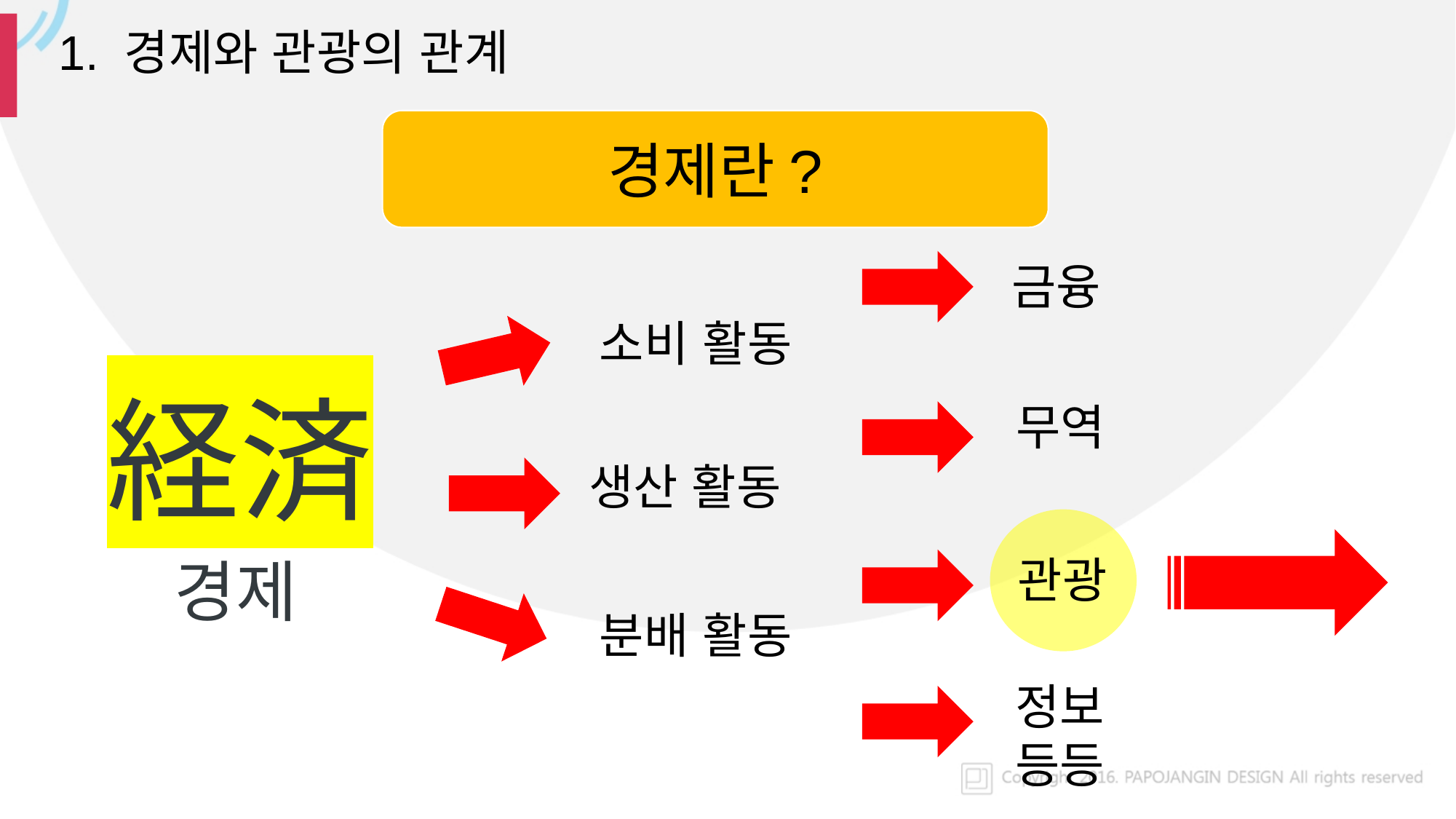

1. 경제와 관광의 관계

경제란?

금융
소비 활동

経済
무역

생산 활동

경제
관광

분배 활동
정보 등등